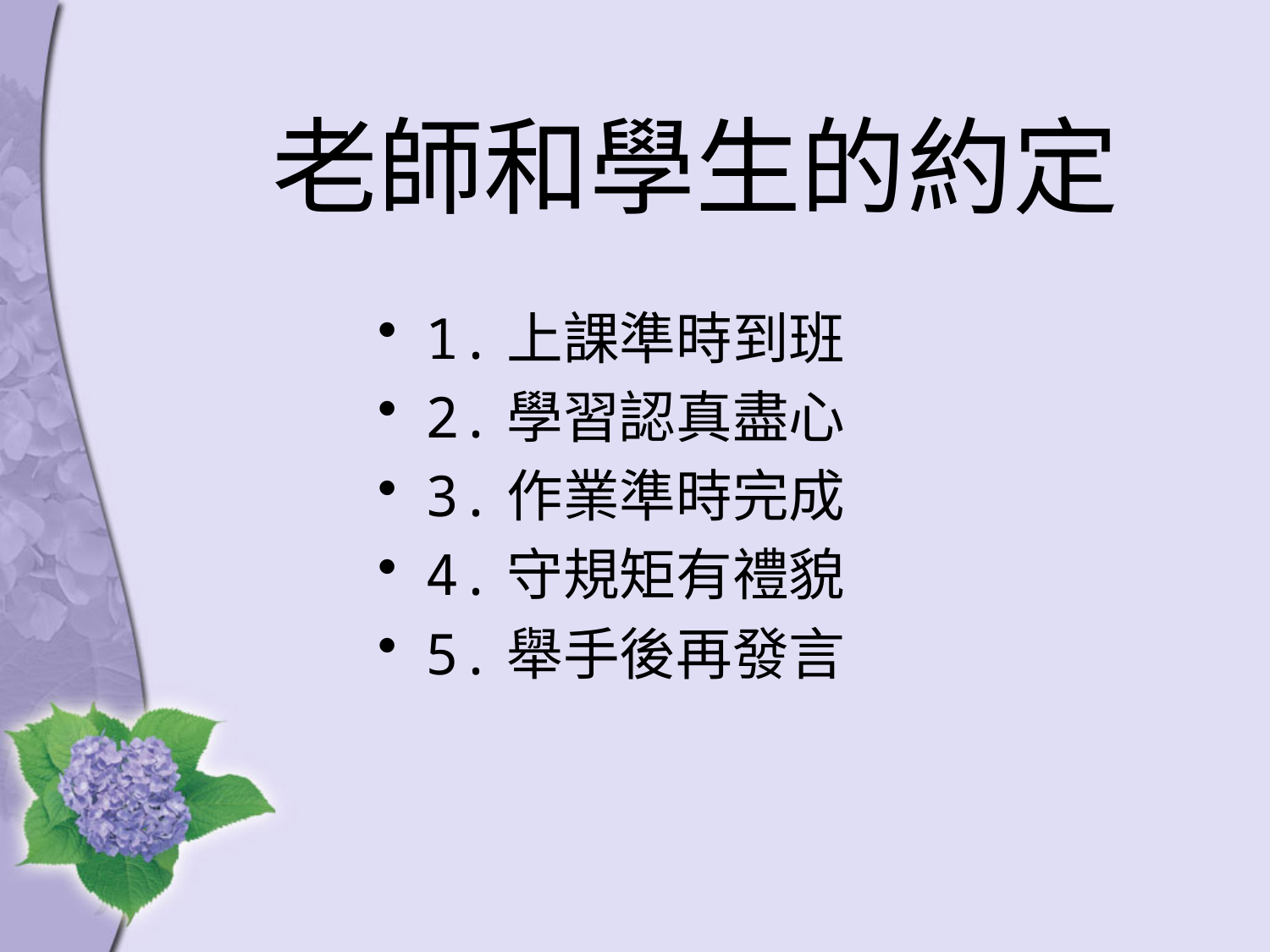

# 老師和學生的約定
1.上課準時到班
2.學習認真盡心
3.作業準時完成
4.守規矩有禮貌
5.舉手後再發言